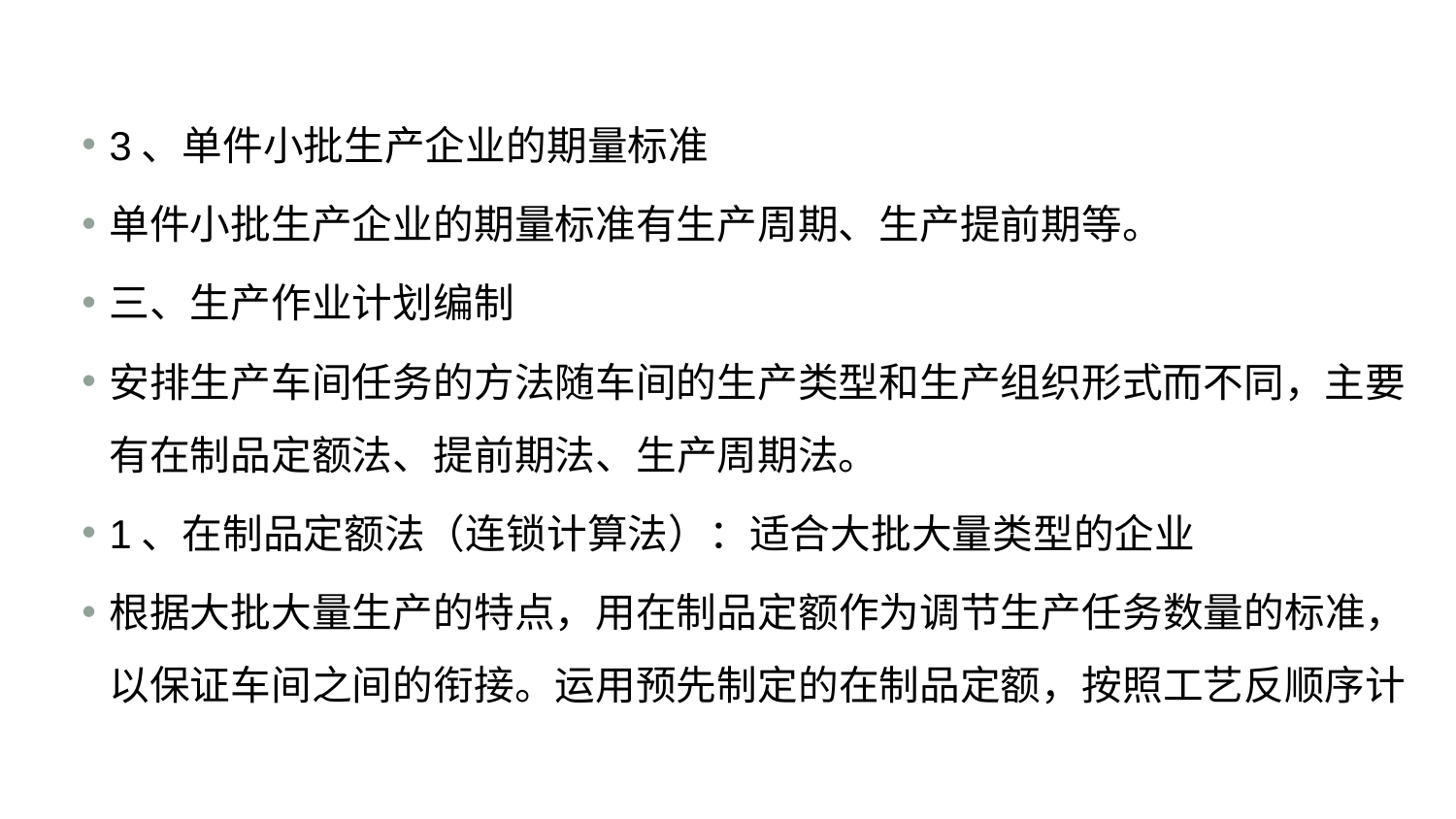

#
3、单件小批生产企业的期量标准
单件小批生产企业的期量标准有生产周期、生产提前期等。
三、生产作业计划编制
安排生产车间任务的方法随车间的生产类型和生产组织形式而不同，主要有在制品定额法、提前期法、生产周期法。
1、在制品定额法（连锁计算法）：适合大批大量类型的企业
根据大批大量生产的特点，用在制品定额作为调节生产任务数量的标准，以保证车间之间的衔接。运用预先制定的在制品定额，按照工艺反顺序计